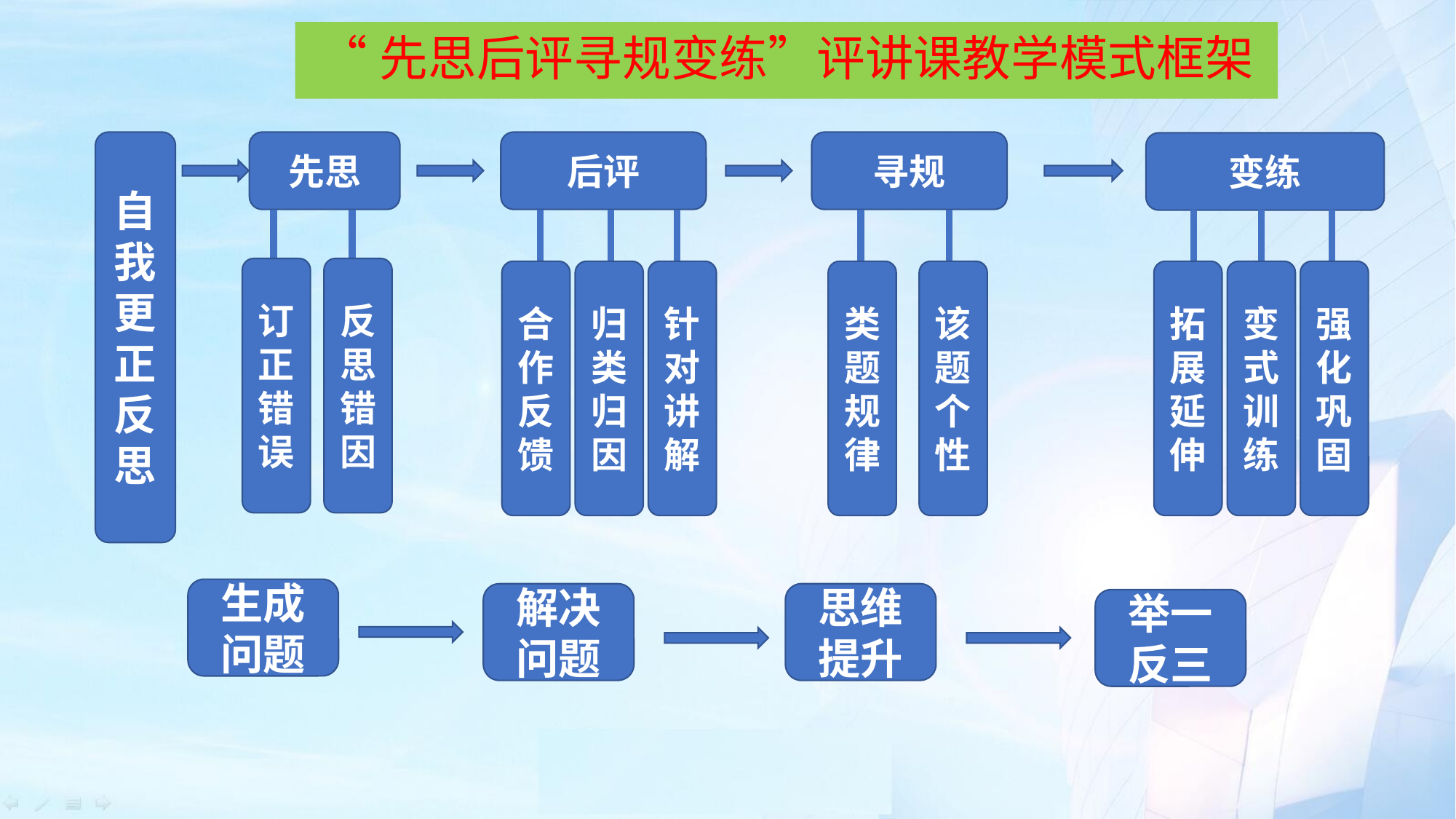

“先思后评寻规变练”评讲课教学模式框架
先思
后评
寻规
自我更正反思
变练

订正错误
反思错因
合作反馈
归类归因
针对讲解
类题规律
该题个性
拓展延伸
变式训练
强化巩固
生成问题
解决问题
思维提升
举一反三

76